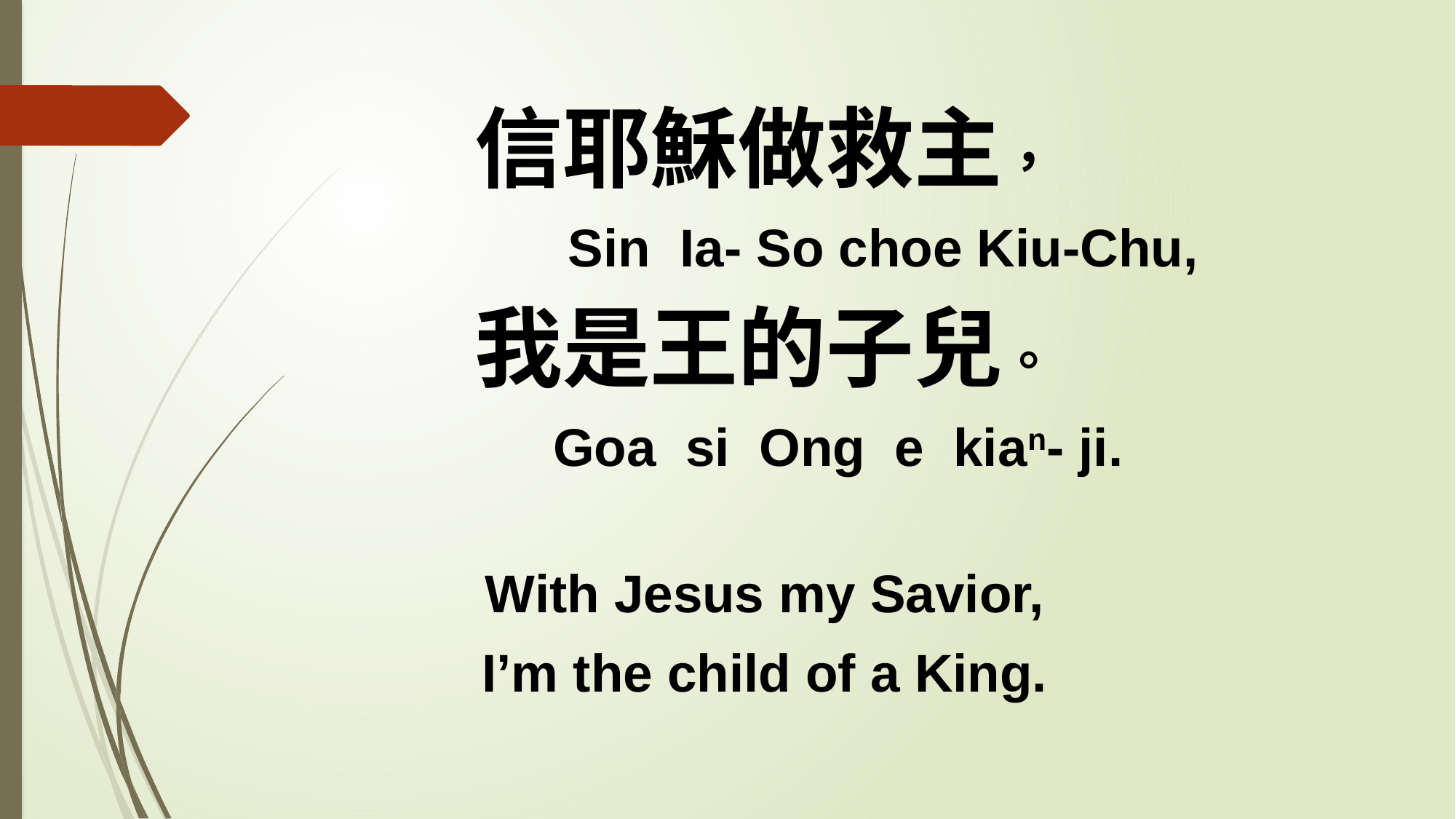

信耶穌做救主，
                      Sin  Ia- So choe Kiu-Chu,
我是王的子兒。
                     Goa  si  Ong  e  kian- ji.

With Jesus my Savior,
I’m the child of a King.